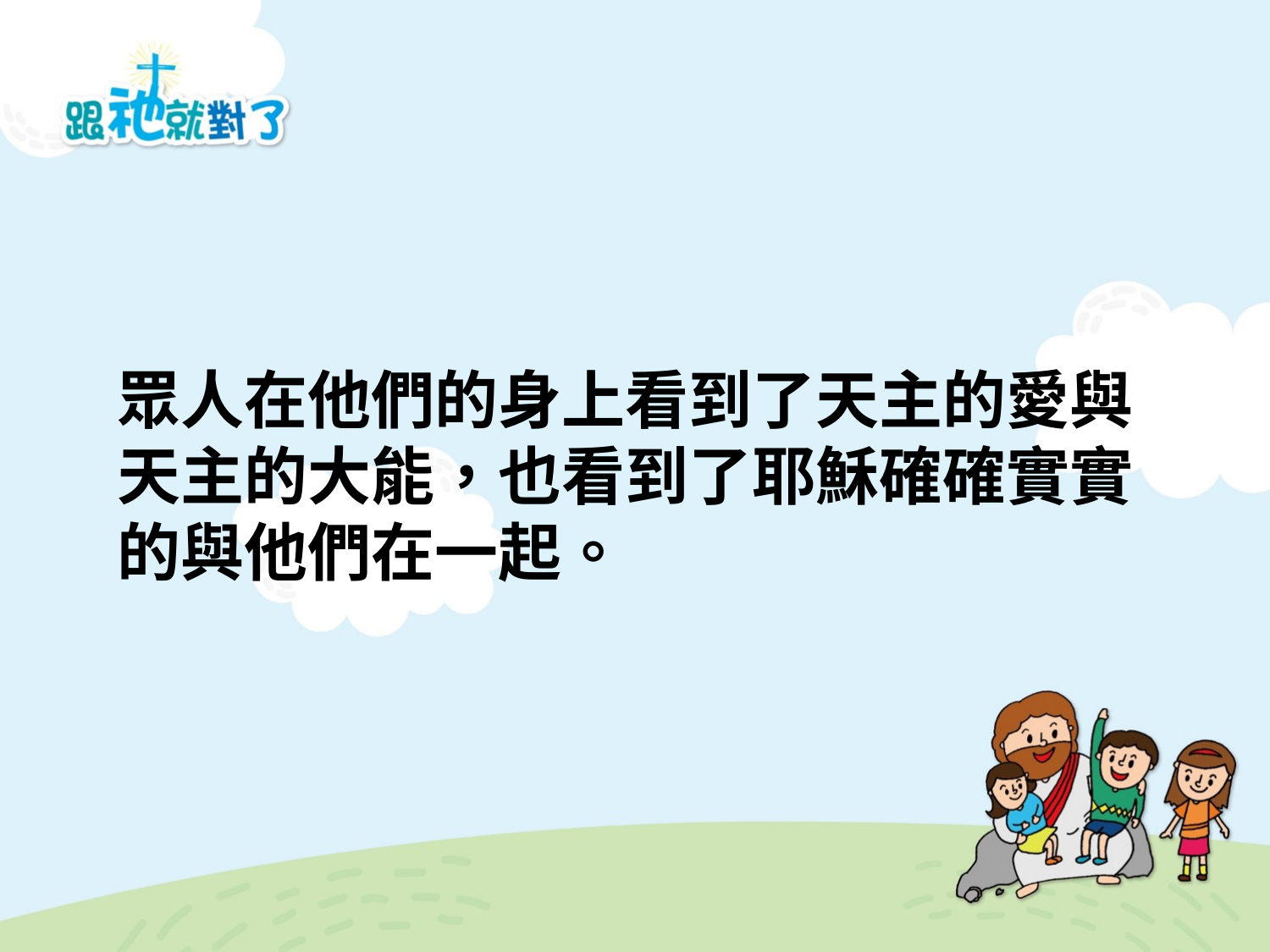

眾人在他們的身上看到了天主的愛與天主的大能，也看到了耶穌確確實實的與他們在一起。